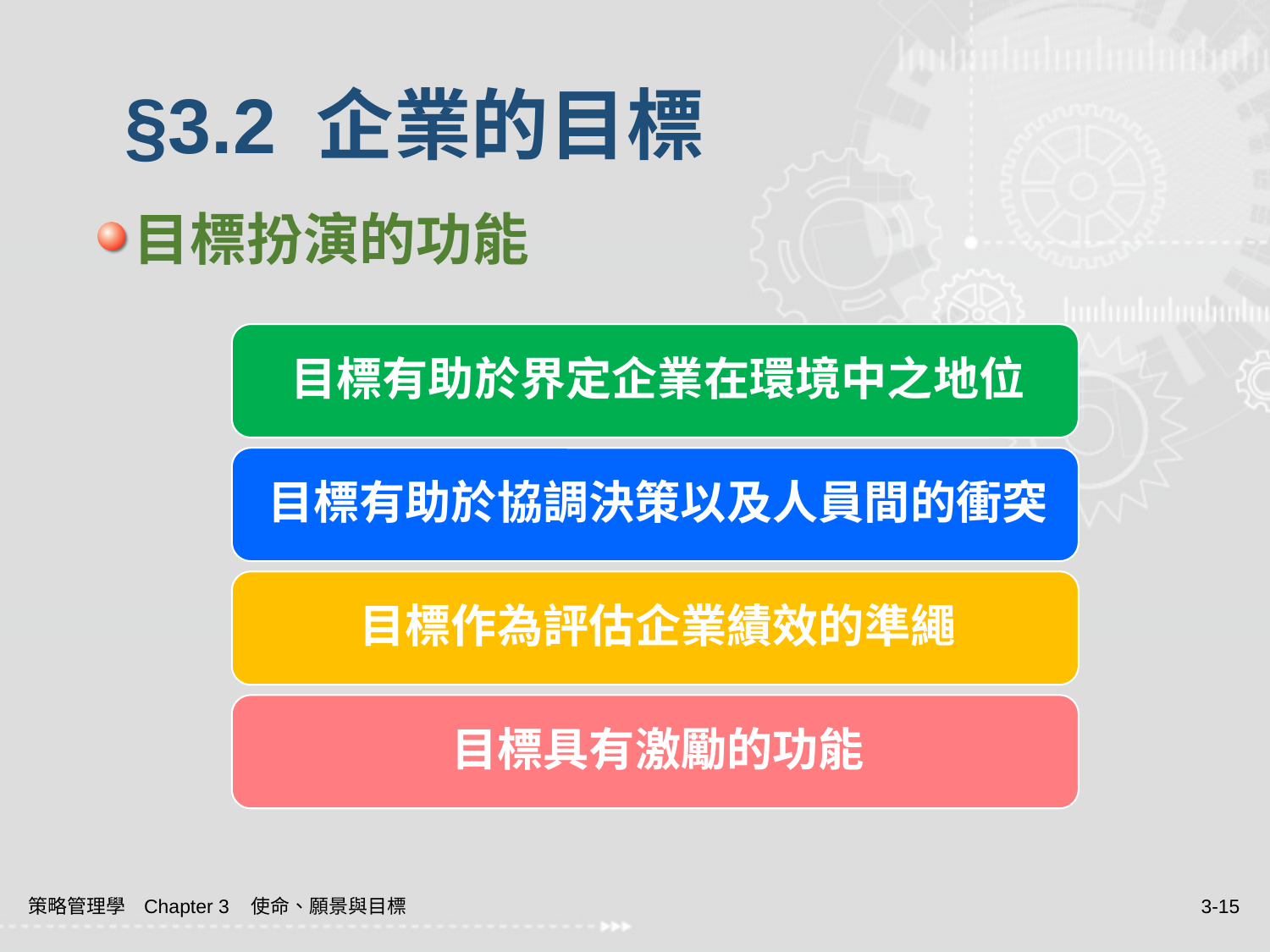

# §3.2 企業的目標
目標扮演的功能
目標有助於界定企業在環境中之地位
目標有助於協調決策以及人員間的衝突
目標作為評估企業績效的準繩
目標具有激勵的功能
策略管理學   Chapter 3   使命、願景與目標
3-15